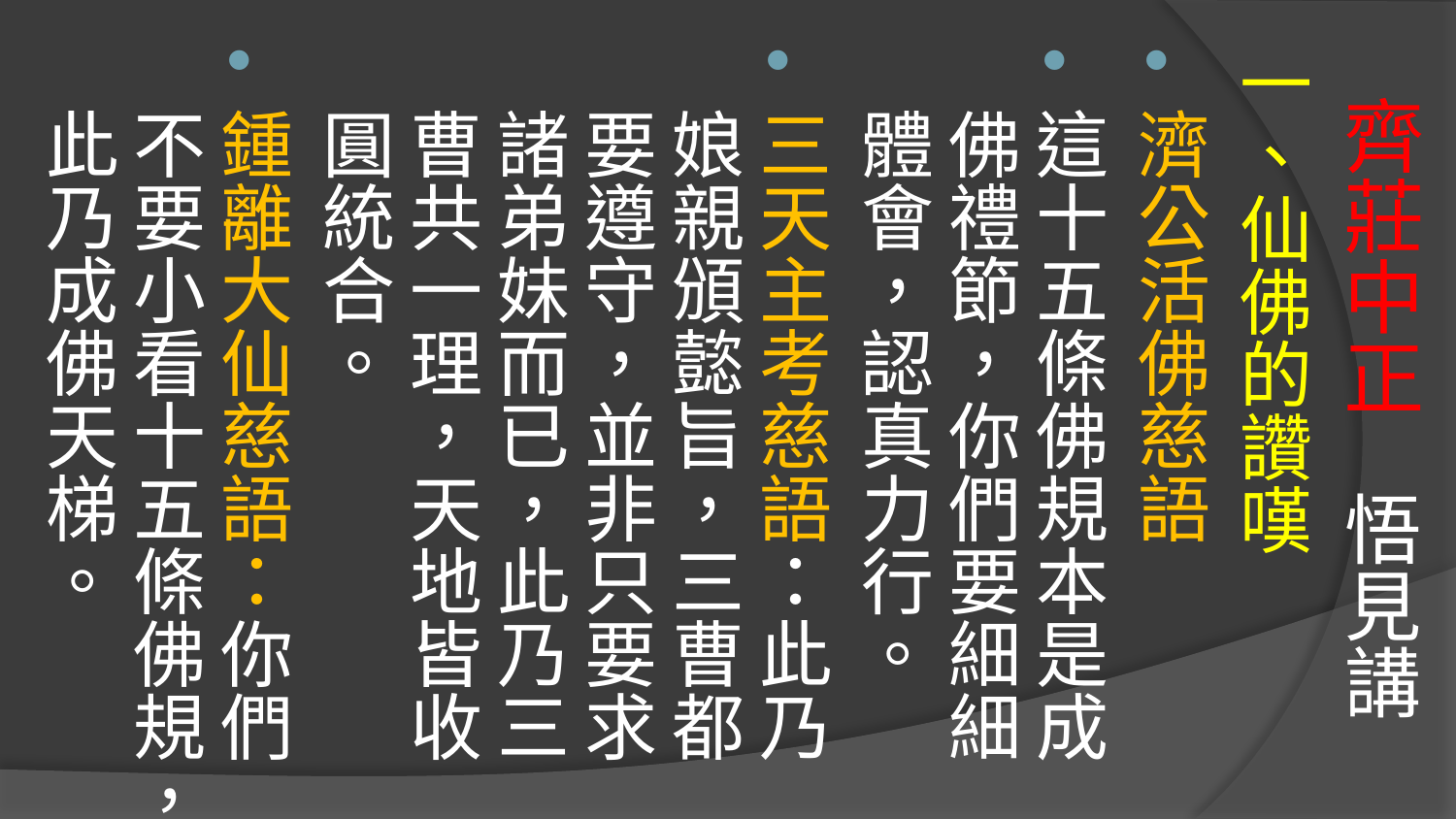

# 齊莊中正    悟見講
一、仙佛的讚嘆
濟公活佛慈語
這十五條佛規本是成佛禮節，你們要細細體會，認真力行。
三天主考慈語：此乃 娘親頒懿旨，三曹都要遵守，並非只要求諸弟妹而已，此乃三曹共一理，天地皆收圓統合。
鍾離大仙慈語：你們不要小看十五條佛規，此乃成佛天梯。